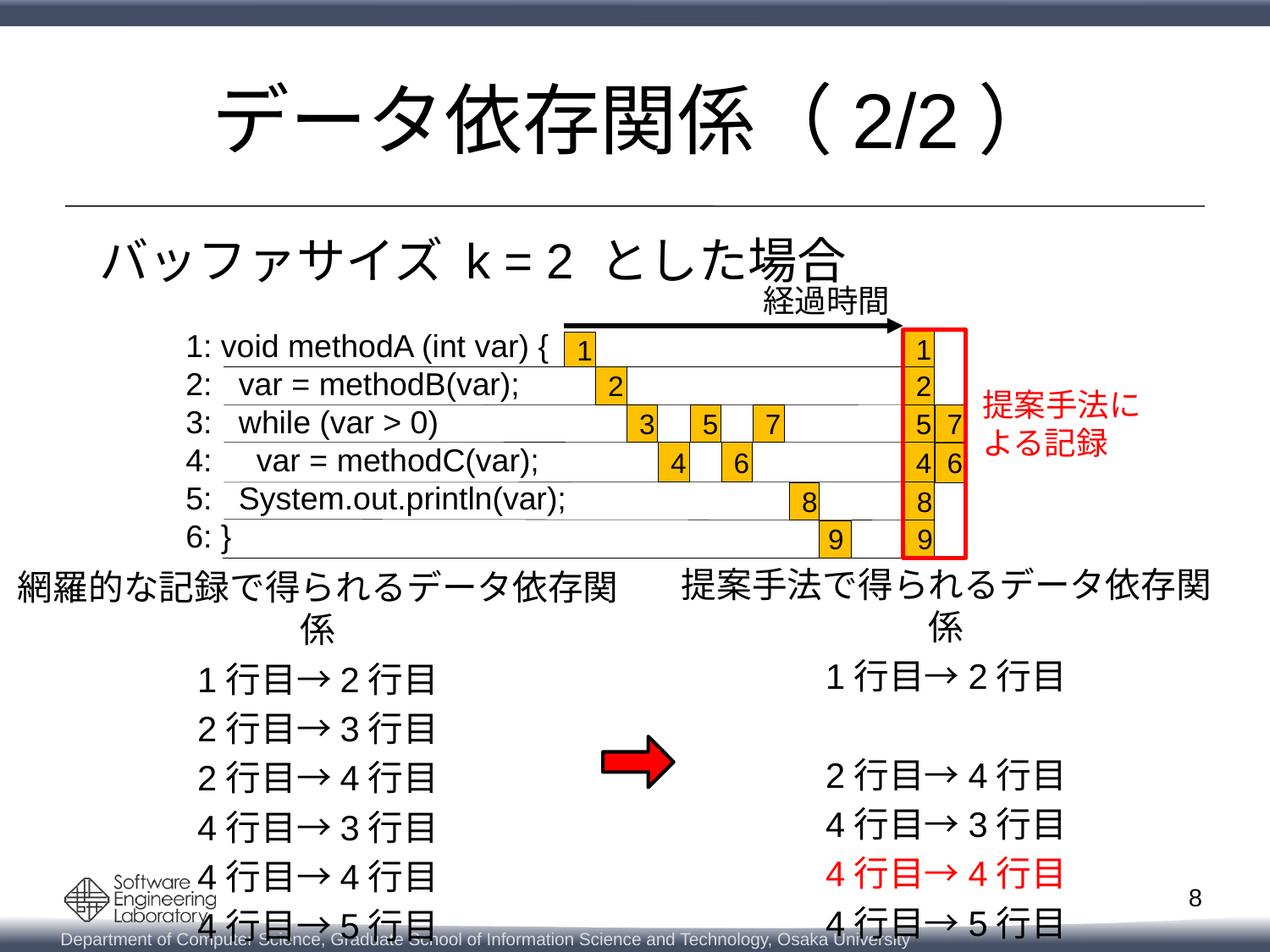

# データ依存関係（2/2）
バッファサイズ k = 2 とした場合
経過時間
1: void methodA (int var) {
2:   var = methodB(var);
3:   while (var > 0)
4:     var = methodC(var);
5:   System.out.println(var);
6: }

1
1
2
2
提案手法に
よる記録
3
5
7
5
7

6
4
4
6
8
8
9
9

提案手法で得られるデータ依存関係
1行目→2行目

2行目→4行目
4行目→3行目
4行目→4行目
4行目→5行目
網羅的な記録で得られるデータ依存関係
1行目→2行目
2行目→3行目
2行目→4行目
4行目→3行目
4行目→4行目
4行目→5行目

8